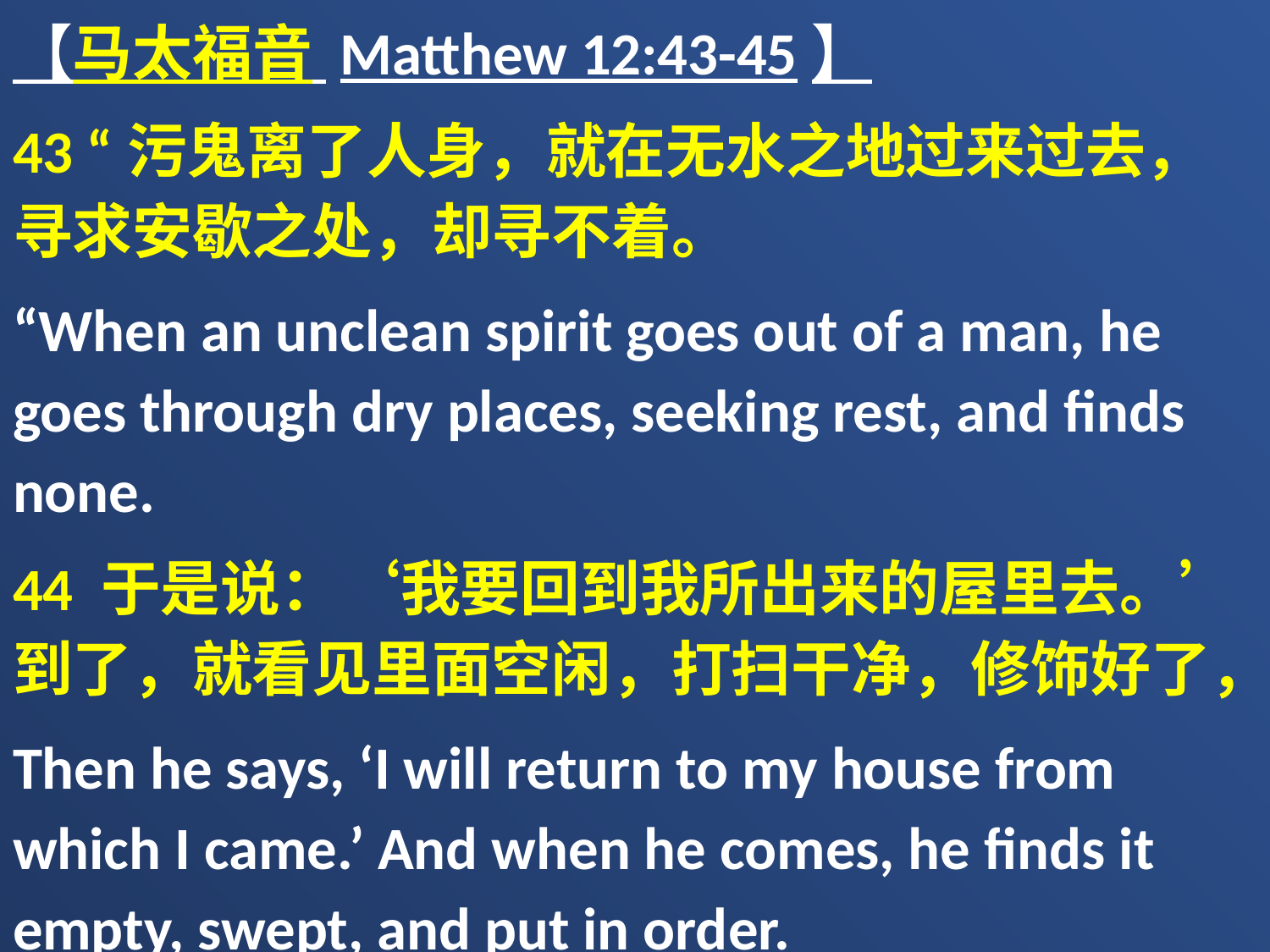

【马太福音 Matthew 12:43-45】
43 “污鬼离了人身，就在无水之地过来过去，寻求安歇之处，却寻不着。
“When an unclean spirit goes out of a man, he goes through dry places, seeking rest, and finds none.
44 于是说：‘我要回到我所出来的屋里去。’到了，就看见里面空闲，打扫干净，修饰好了，
Then he says, ‘I will return to my house from which I came.’ And when he comes, he finds it empty, swept, and put in order.